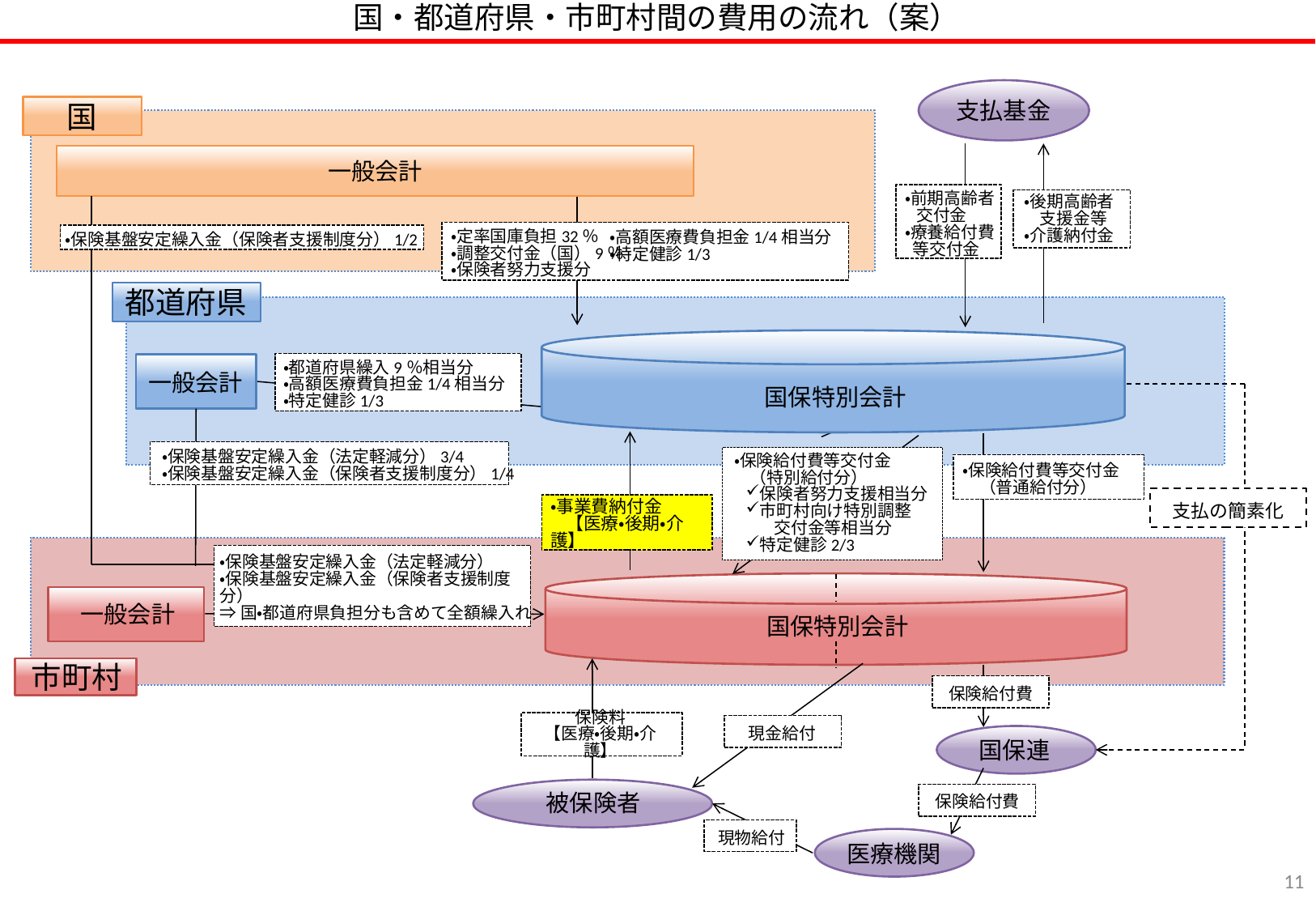

国・都道府県・市町村間の費用の流れ（案）

支払基金

国

一般会計
・前期高齢者
  交付金
・療養給付費
 等交付金

・後期高齢者
   支援金等
・介護納付金

・定率国庫負担32％
・調整交付金（国）9％
・保険者努力支援分
・高額医療費負担金1/4相当分
・特定健診1/3

・保険基盤安定繰入金（保険者支援制度分）1/2

都道府県

・都道府県繰入9％相当分
・高額医療費負担金1/4相当分
・特定健診1/3

一般会計
国保特別会計

・保険基盤安定繰入金（法定軽減分）3/4
・保険基盤安定繰入金（保険者支援制度分）1/4
・保険給付費等交付金
   （特別給付分）
保険者努力支援相当分
市町村向け特別調整
　   交付金等相当分
特定健診2/3

・保険給付費等交付金
　（普通給付分）
支払の簡素化

・事業費納付金
   【医療・後期・介護】

・保険基盤安定繰入金（法定軽減分）
・保険基盤安定繰入金（保険者支援制度分）
⇒国・都道府県負担分も含めて全額繰入れ

一般会計
国保特別会計

市町村

保険給付費
保険料
【医療・後期・介護】

現金給付

国保連

被保険者

保険給付費

現物給付

医療機関
11